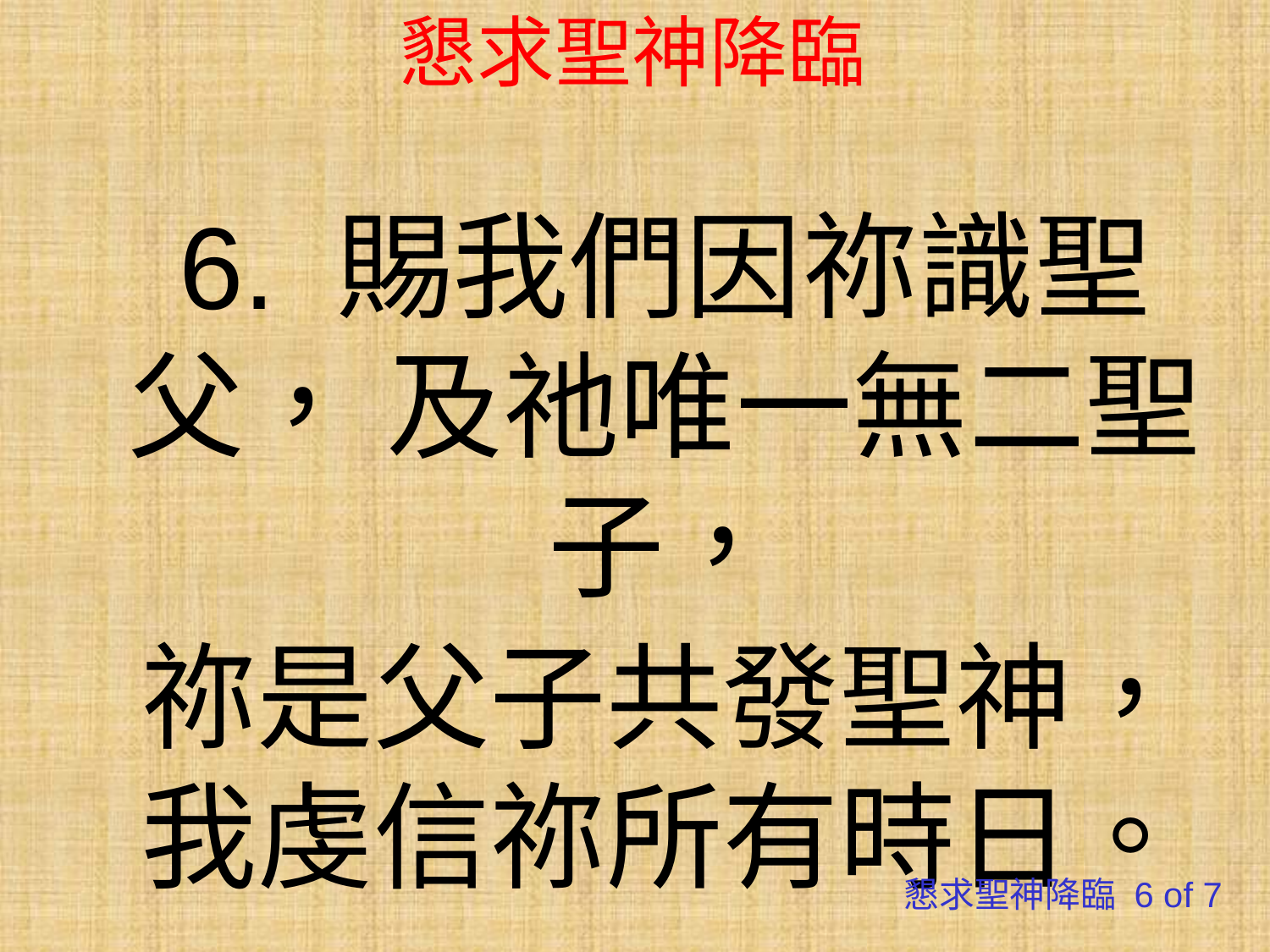

# 懇求聖神降臨
6. 賜我們因祢識聖父， 及祂唯一無二聖子，
祢是父子共發聖神， 我虔信祢所有時日。
懇求聖神降臨 6 of 7